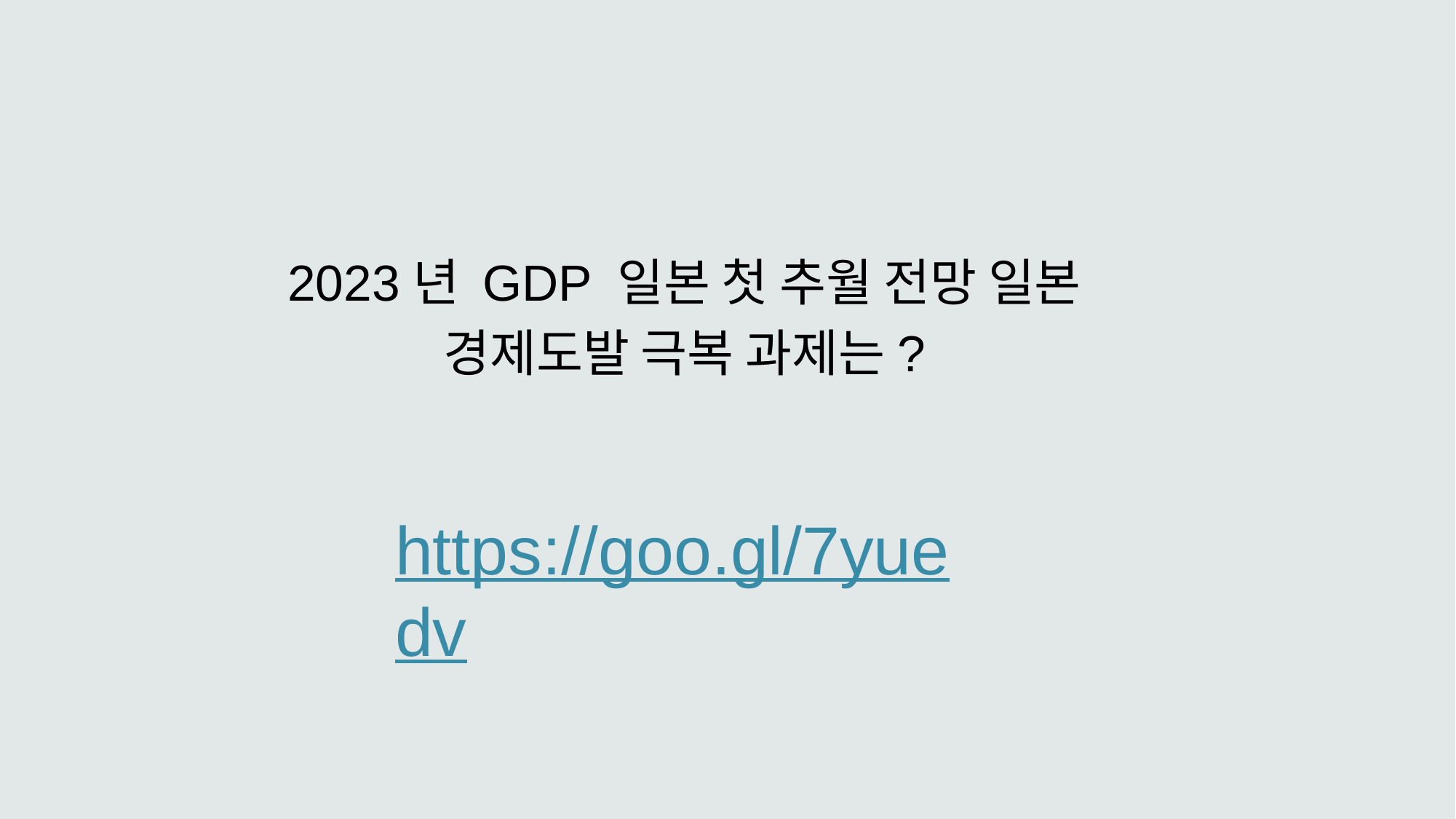

2023년 GDP 일본 첫 추월 전망 일본 경제도발 극복 과제는?

 https://goo.gl/7yuedv